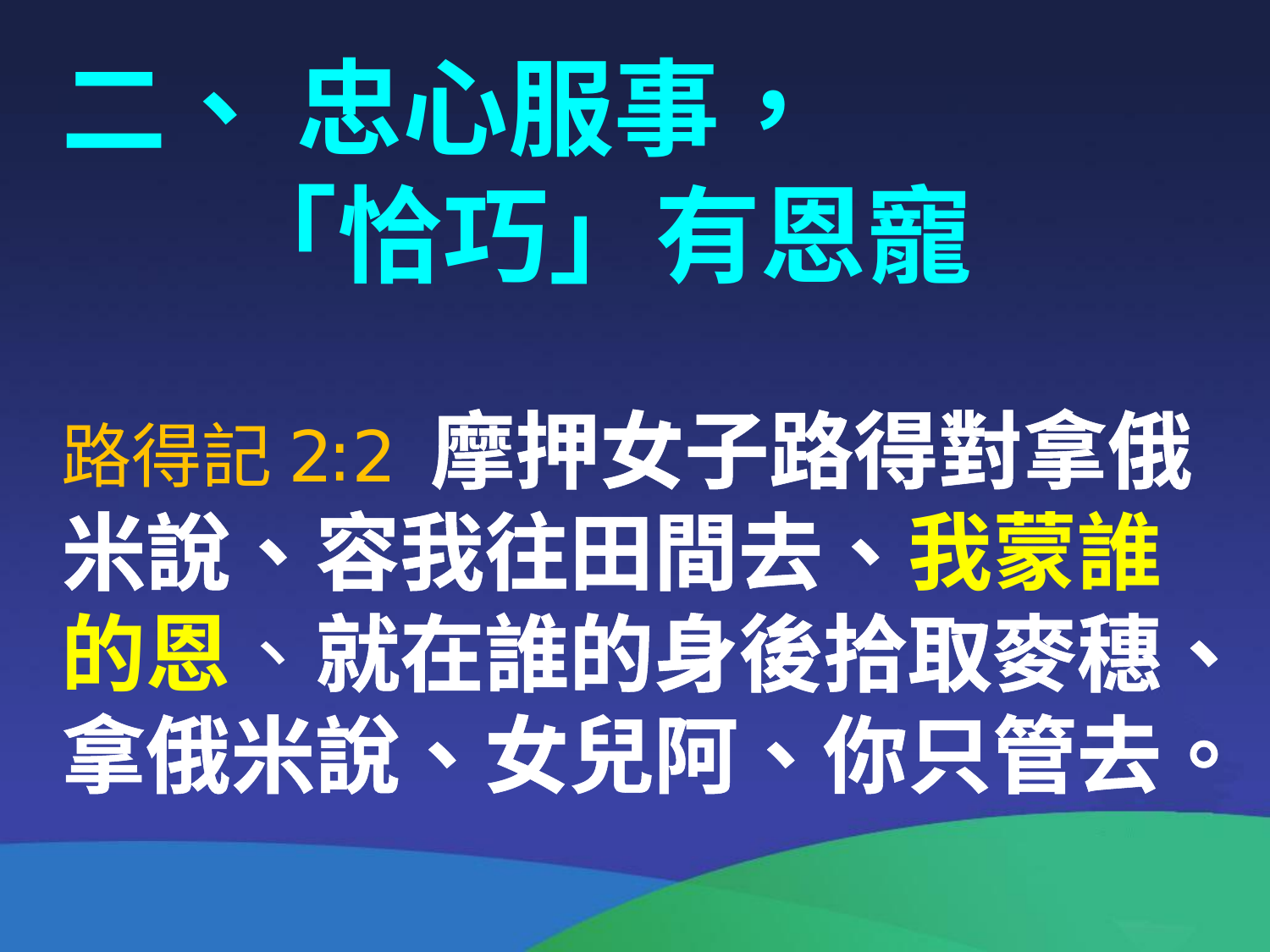

二、 忠心服事，
      「恰巧」有恩寵

路得記2:2 摩押女子路得對拿俄米說、容我往田間去、我蒙誰的恩、就在誰的身後拾取麥穗、拿俄米說、女兒阿、你只管去。